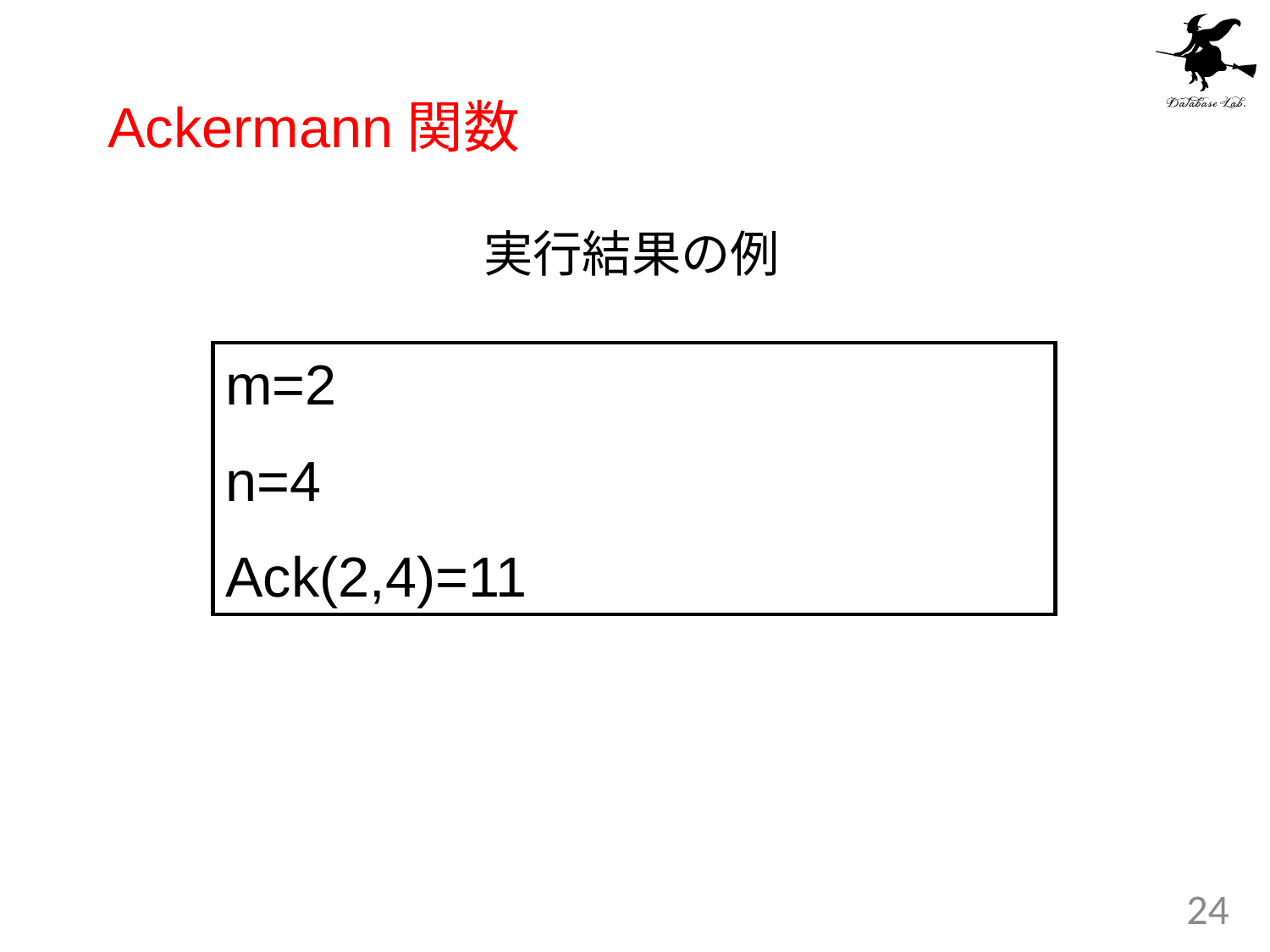

# Ackermann関数
実行結果の例
m=2
n=4
Ack(2,4)=11
24